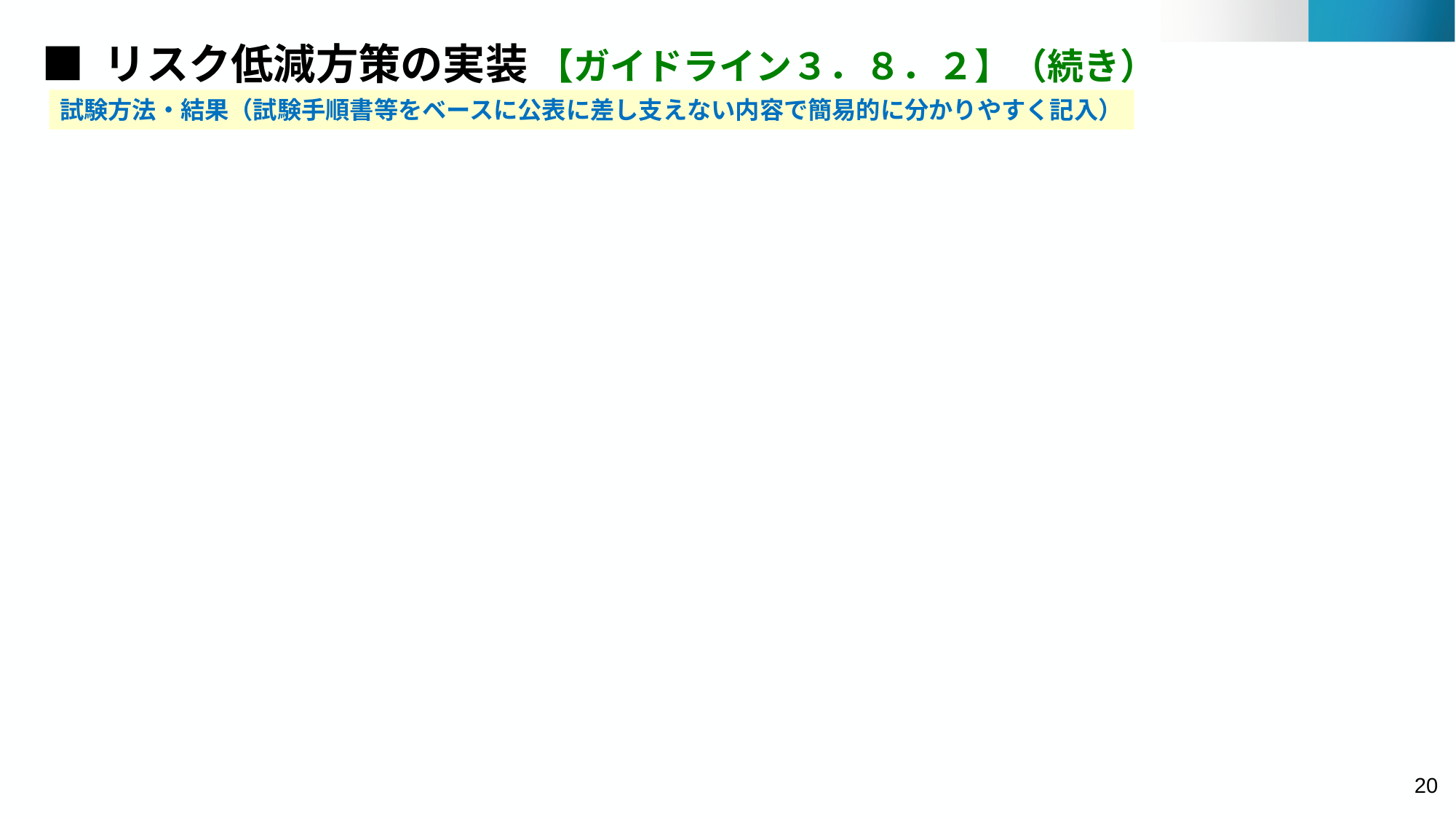

■ リスク低減方策の実装 【ガイドライン３．８．２】（続き）
試験方法・結果（試験手順書等をベースに公表に差し支えない内容で簡易的に分かりやすく記入）

20